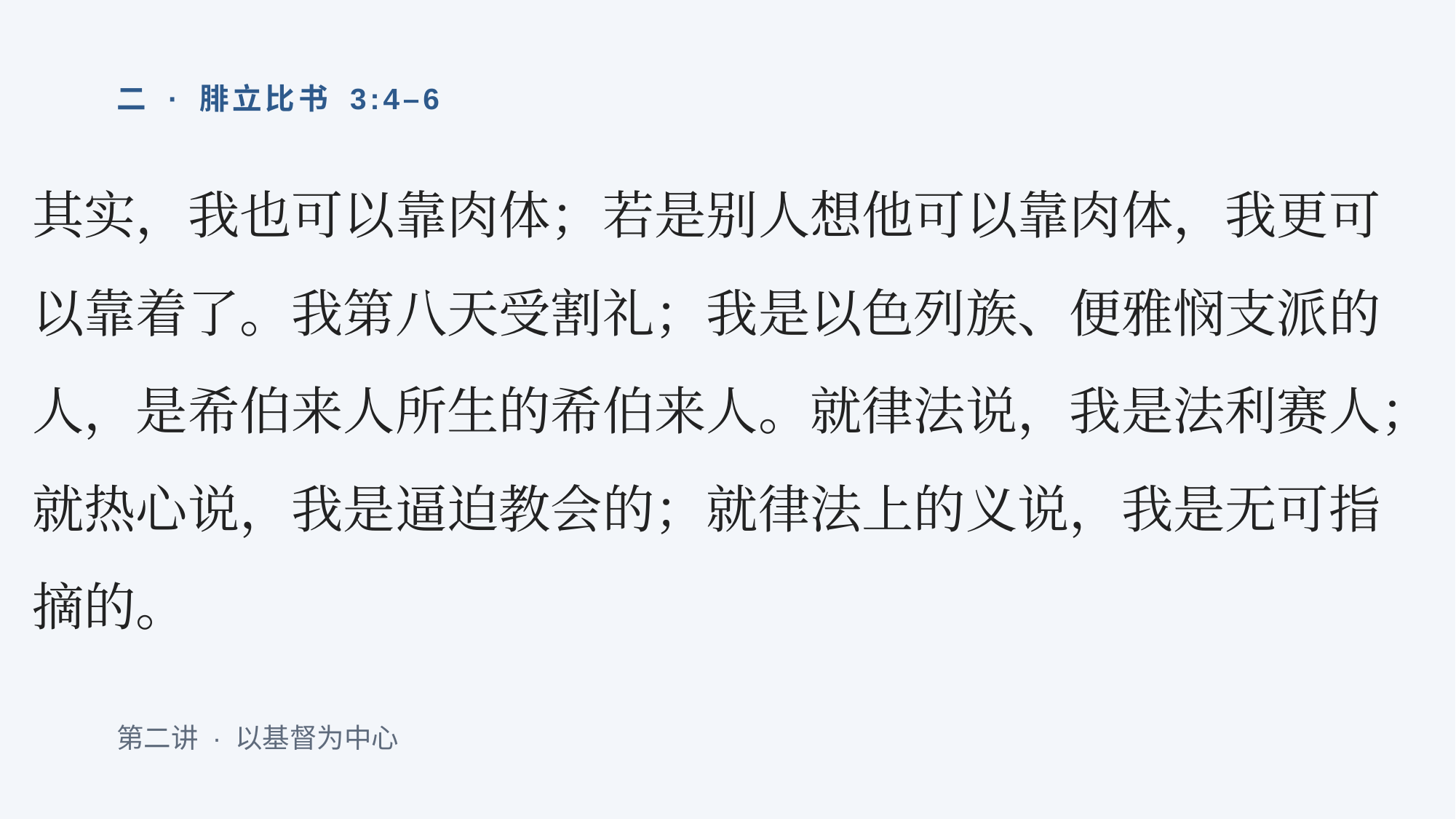

二 · 腓立比书 3:4–6
其实，我也可以靠肉体；若是别人想他可以靠肉体，我更可以靠着了。我第八天受割礼；我是以色列族、便雅悯支派的人，是希伯来人所生的希伯来人。就律法说，我是法利赛人；就热心说，我是逼迫教会的；就律法上的义说，我是无可指摘的。
第二讲 · 以基督为中心